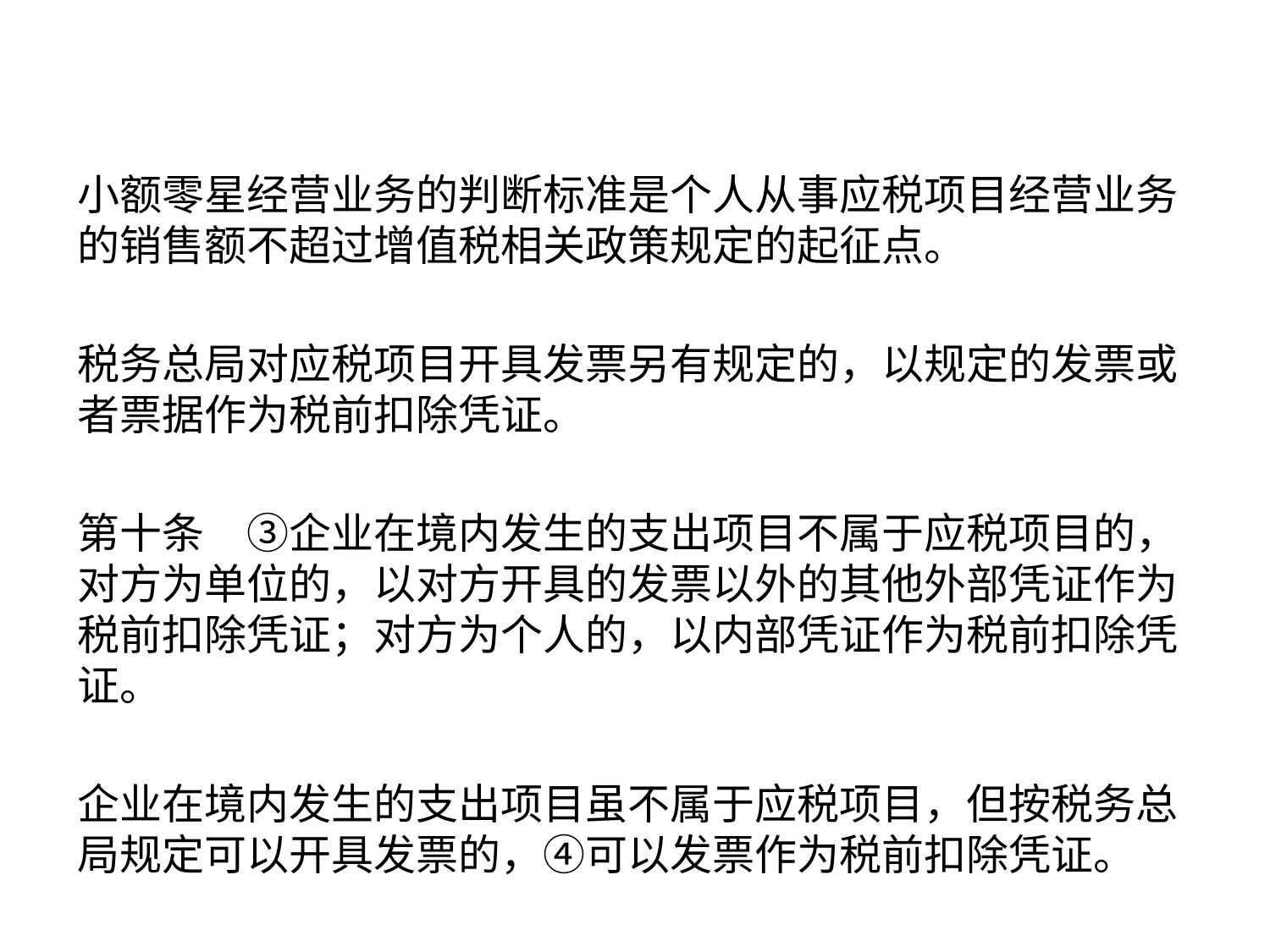

小额零星经营业务的判断标准是个人从事应税项目经营业务的销售额不超过增值税相关政策规定的起征点。

税务总局对应税项目开具发票另有规定的，以规定的发票或者票据作为税前扣除凭证。

第十条　③企业在境内发生的支出项目不属于应税项目的，对方为单位的，以对方开具的发票以外的其他外部凭证作为税前扣除凭证；对方为个人的，以内部凭证作为税前扣除凭证。

企业在境内发生的支出项目虽不属于应税项目，但按税务总局规定可以开具发票的，④可以发票作为税前扣除凭证。